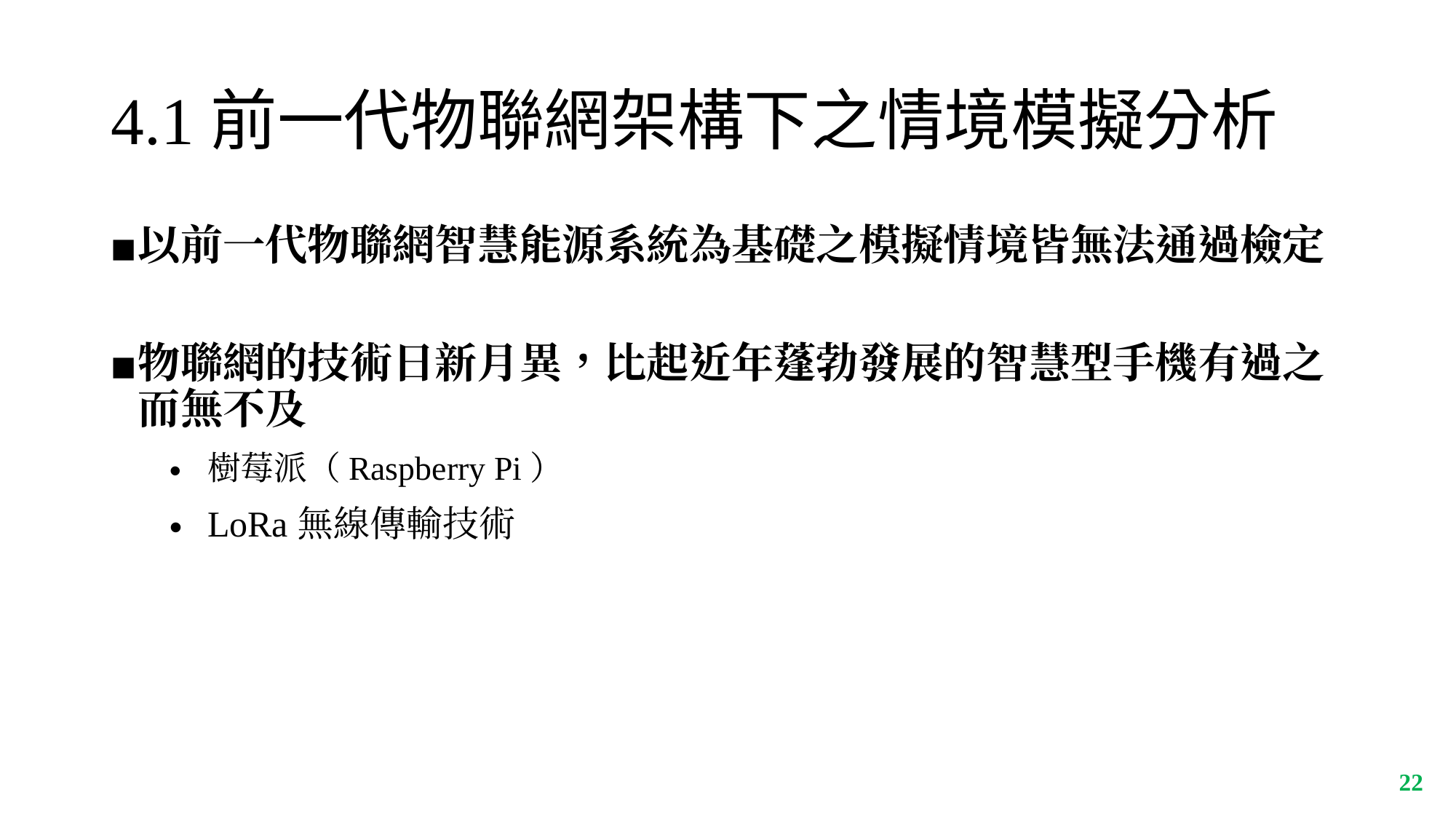

# 4.1前一代物聯網架構下之情境模擬分析
以前一代物聯網智慧能源系統為基礎之模擬情境皆無法通過檢定

物聯網的技術日新月異，比起近年蓬勃發展的智慧型手機有過之而無不及
樹莓派（Raspberry Pi）
LoRa無線傳輸技術

22